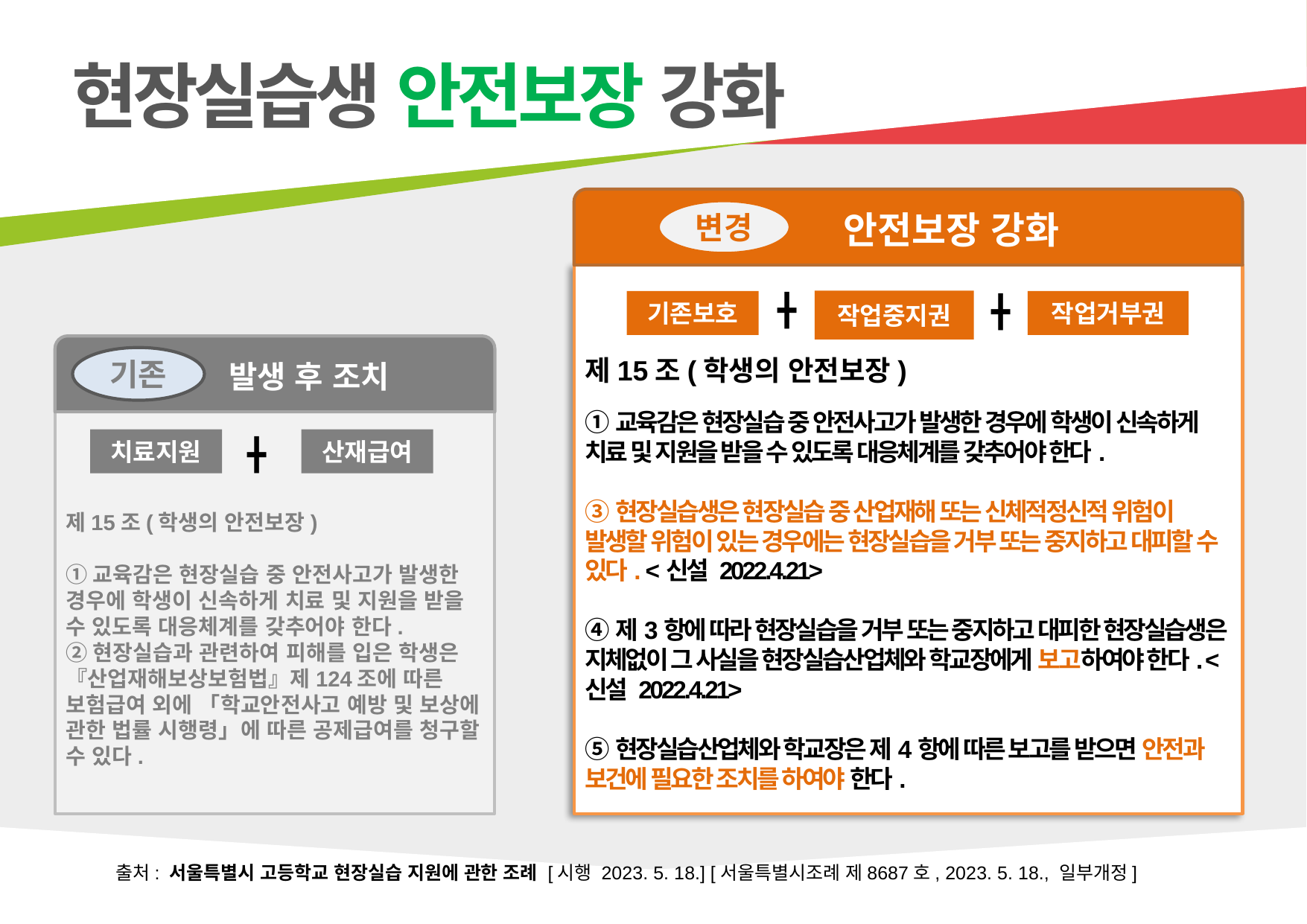

현장실습생 안전보장 강화
         안전보장 강화
변경

제15조(학생의 안전보장)

①교육감은 현장실습 중 안전사고가 발생한 경우에 학생이 신속하게 치료 및 지원을 받을 수 있도록 대응체계를 갖추어야 한다.

③현장실습생은 현장실습 중 산업재해 또는 신체적정신적 위험이 발생할 위험이 있는 경우에는 현장실습을 거부 또는 중지하고 대피할 수 있다. <신설 2022.4.21>

④제3항에 따라 현장실습을 거부 또는 중지하고 대피한 현장실습생은 지체없이 그 사실을 현장실습산업체와 학교장에게 보고하여야 한다. <신설 2022.4.21>

⑤현장실습산업체와 학교장은 제4항에 따른 보고를 받으면 안전과 보건에 필요한 조치를 하여야 한다.
╋
╋
작업중지권
기존보호
작업거부권
       발생 후 조치
기존

제15조(학생의 안전보장)

①교육감은 현장실습 중 안전사고가 발생한 경우에 학생이 신속하게 치료 및 지원을 받을 수 있도록 대응체계를 갖추어야 한다.
②현장실습과 관련하여 피해를 입은 학생은 『산업재해보상보험법』제124조에 따른 보험급여 외에 「학교안전사고 예방 및 보상에 관한 법률 시행령」에 따른 공제급여를 청구할 수 있다.
치료지원
╋
산재급여
출처: 서울특별시 고등학교 현장실습 지원에 관한 조례 [시행 2023. 5. 18.] [서울특별시조례 제8687호, 2023. 5. 18., 일부개정]